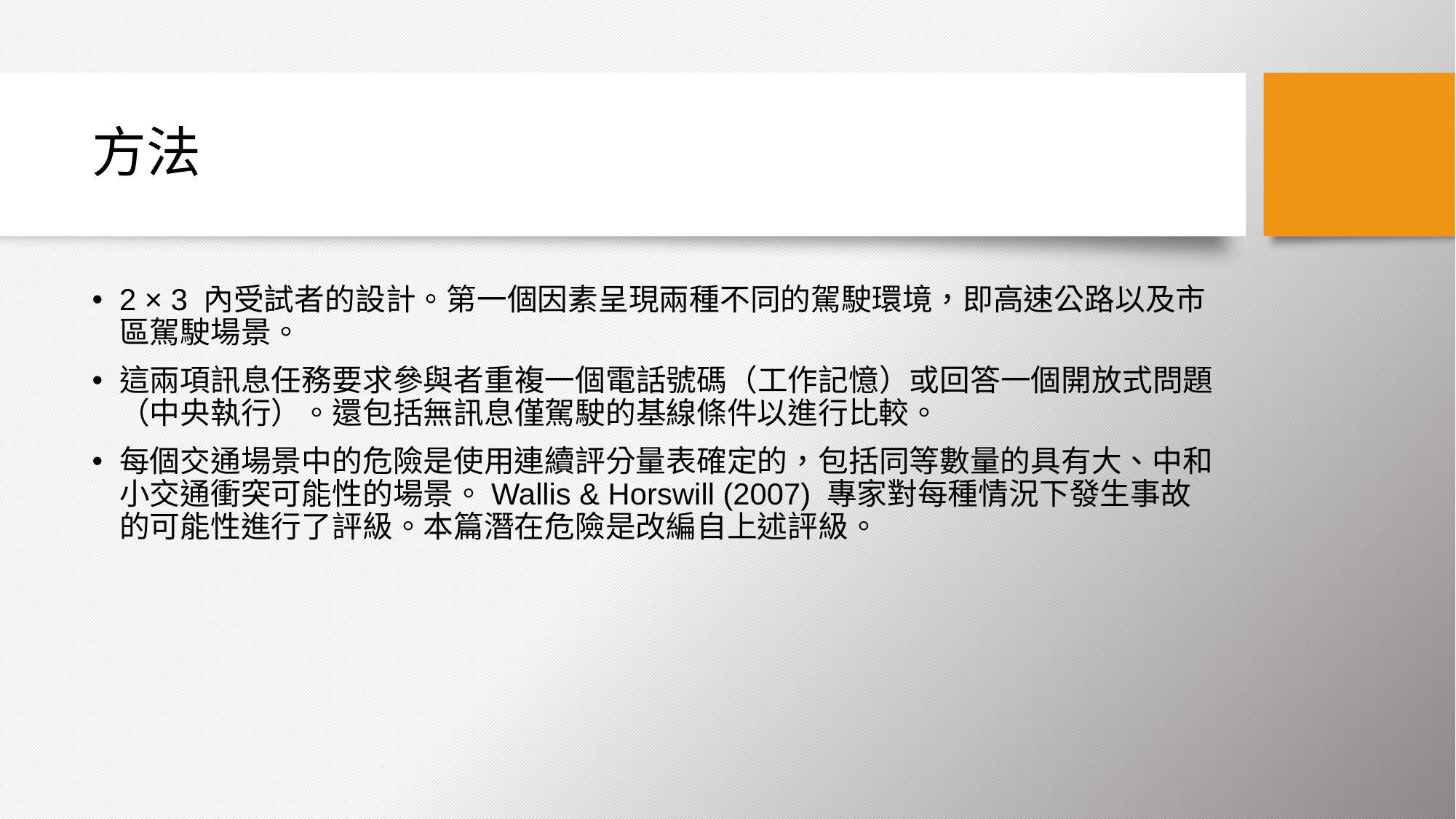

# 方法
2 × 3 內受試者的設計。第一個因素呈現兩種不同的駕駛環境，即高速公路以及市區駕駛場景。
這兩項訊息任務要求參與者重複一個電話號碼（工作記憶）或回答一個開放式問題（中央執行）。還包括無訊息僅駕駛的基線條件以進行比較。
每個交通場景中的危險是使用連續評分量表確定的，包括同等數量的具有大、中和小交通衝突可能性的場景。Wallis & Horswill (2007) 專家對每種情況下發生事故的可能性進行了評級。本篇潛在危險是改編自上述評級。